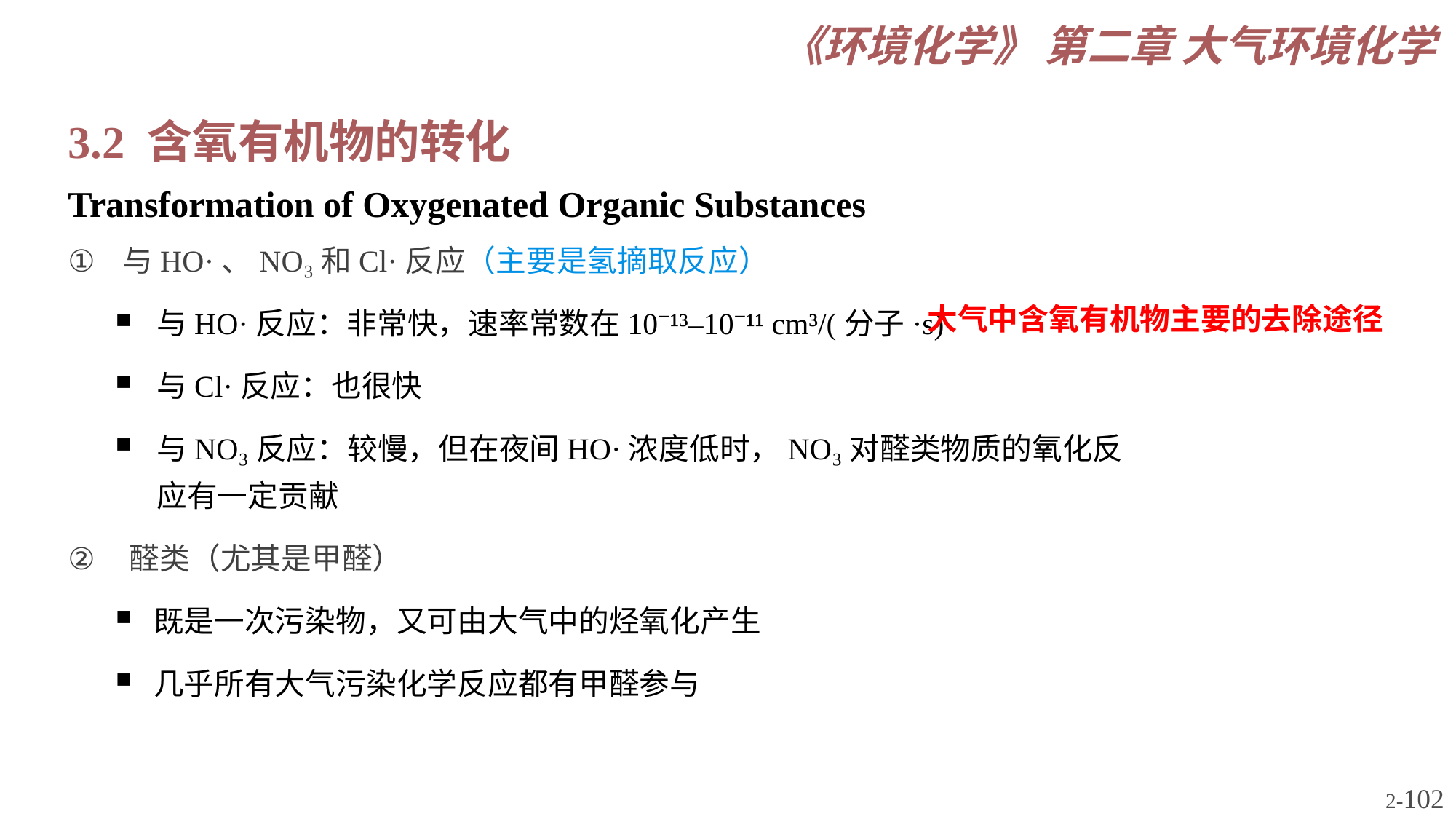

3.2 含氧有机物的转化
Transformation of Oxygenated Organic Substances
与HO·、NO₃和Cl·反应（主要是氢摘取反应）
与HO·反应：非常快，速率常数在10⁻¹³–10⁻¹¹ cm³/(分子·s)
与Cl·反应：也很快
与NO₃反应：较慢，但在夜间HO·浓度低时，NO₃对醛类物质的氧化反应有一定贡献
醛类（尤其是甲醛）
既是一次污染物，又可由大气中的烃氧化产生
几乎所有大气污染化学反应都有甲醛参与

大气中含氧有机物主要的去除途径
2-102